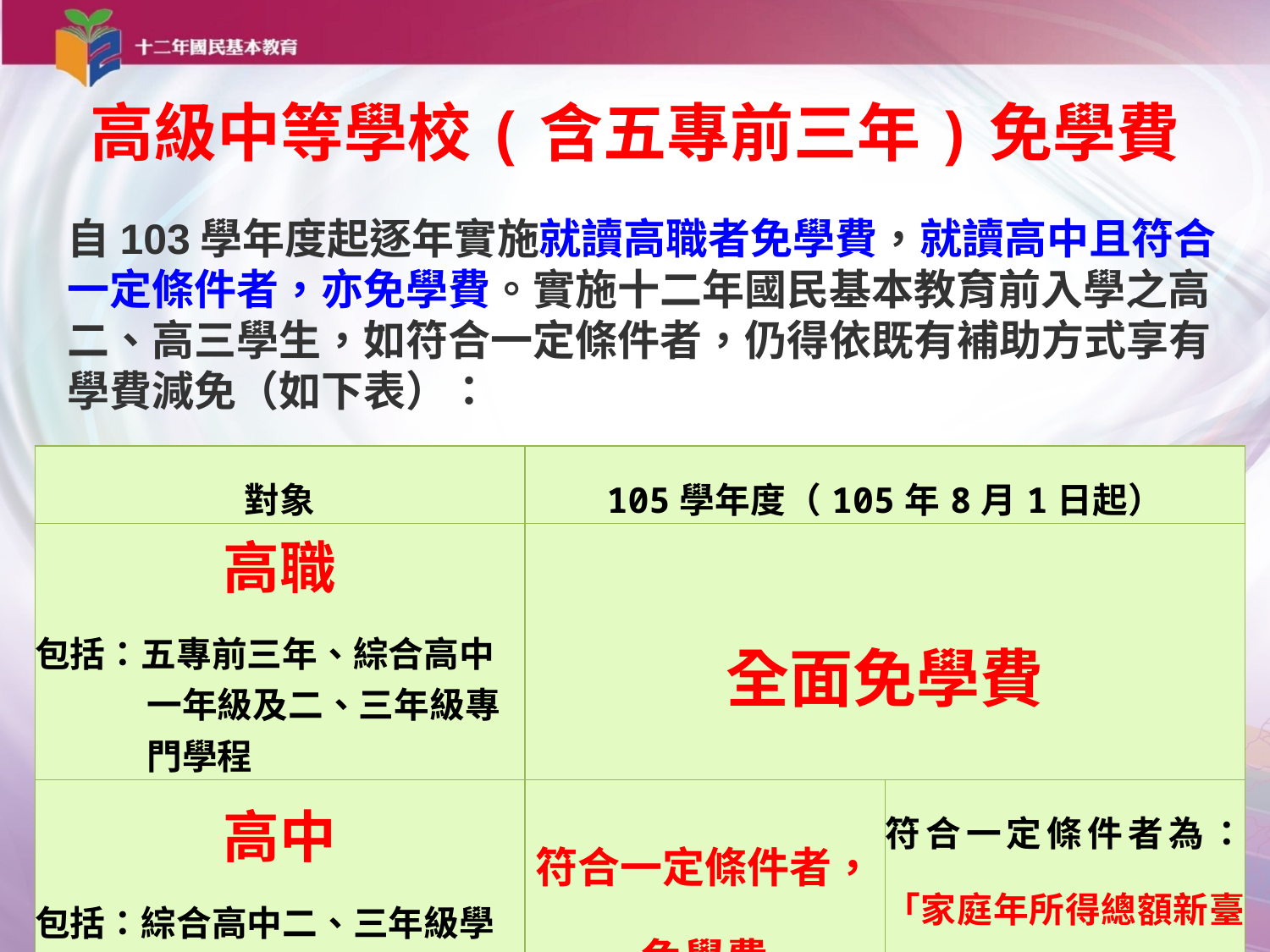

高級中等學校(含五專前三年)免學費
自103學年度起逐年實施就讀高職者免學費，就讀高中且符合一定條件者，亦免學費。實施十二年國民基本教育前入學之高二、高三學生，如符合一定條件者，仍得依既有補助方式享有學費減免（如下表）：
| 對象 | 105學年度（105年8月1日起） |  |
| --- | --- | --- |
| 高職 包括：五專前三年、綜合高中一年級及二、三年級專門學程 | 全面免學費 |  |
| 高中 包括：綜合高中二、三年級學術學程 | 符合一定條件者，免學費 | 符合一定條件者為：「家庭年所得總額新臺幣148萬元以下」 |
10